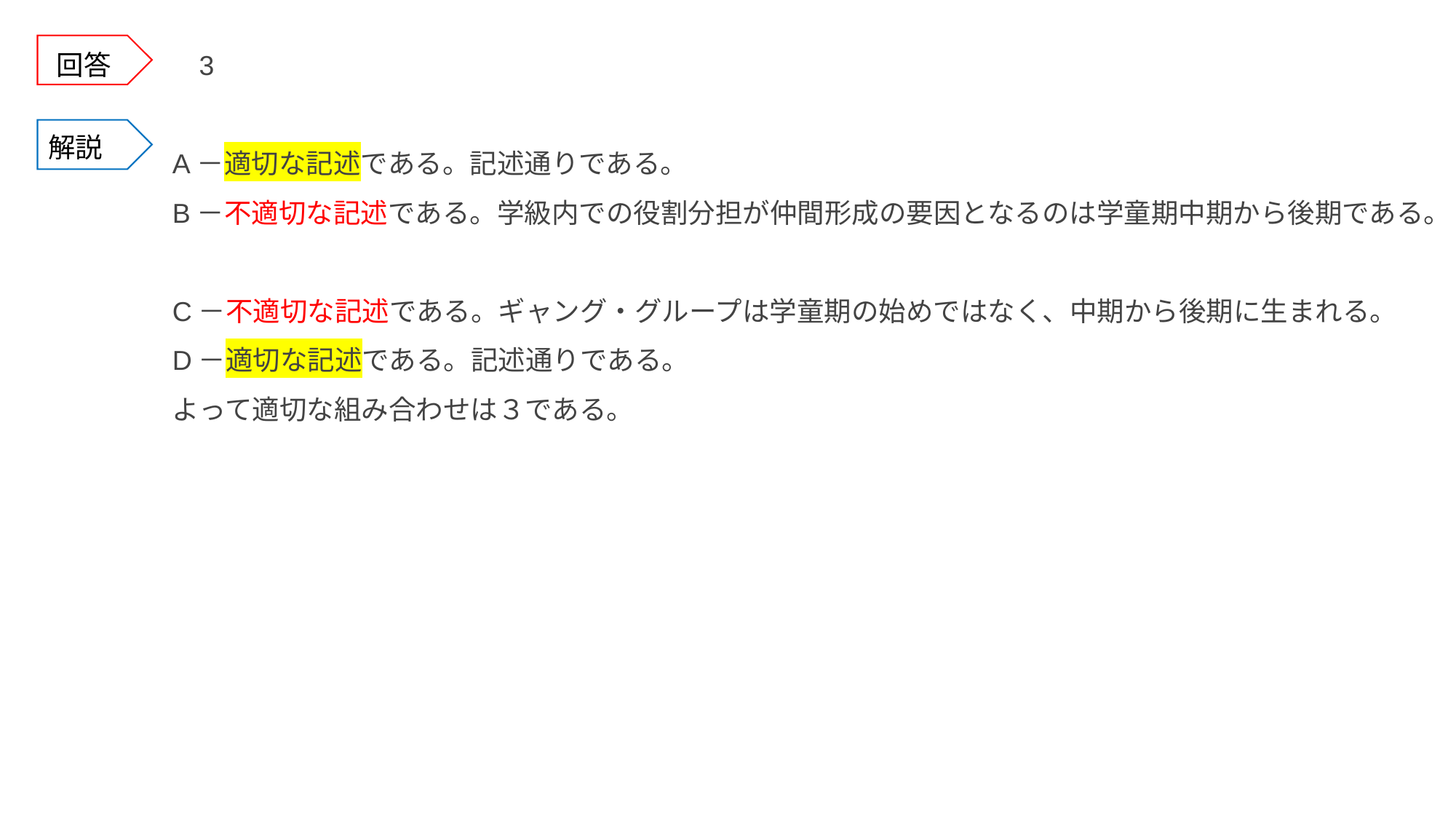

回答
3

解説
A－適切な記述である。記述通りである。
B－不適切な記述である。学級内での役割分担が仲間形成の要因となるのは学童期中期から後期である。
C－不適切な記述である。ギャング・グループは学童期の始めではなく、中期から後期に生まれる。
D－適切な記述である。記述通りである。
よって適切な組み合わせは３である。